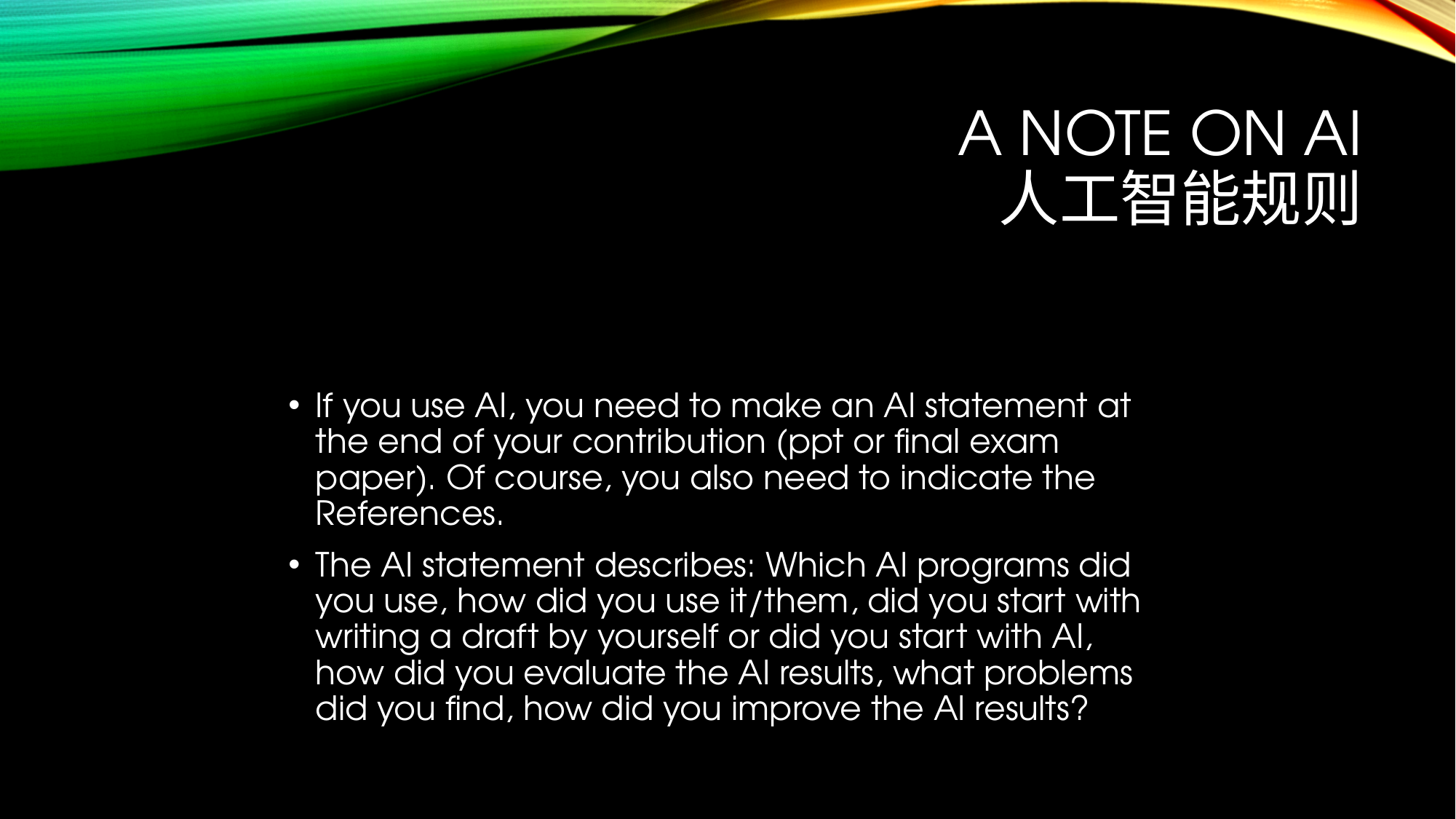

# A note on AI 人工智能规则
If you use AI, you need to make an AI statement at the end of your contribution (ppt or final exam paper). Of course, you also need to indicate the References.
The AI statement describes: Which AI programs did you use, how did you use it/them, did you start with writing a draft by yourself or did you start with AI, how did you evaluate the AI results, what problems did you find, how did you improve the AI results?